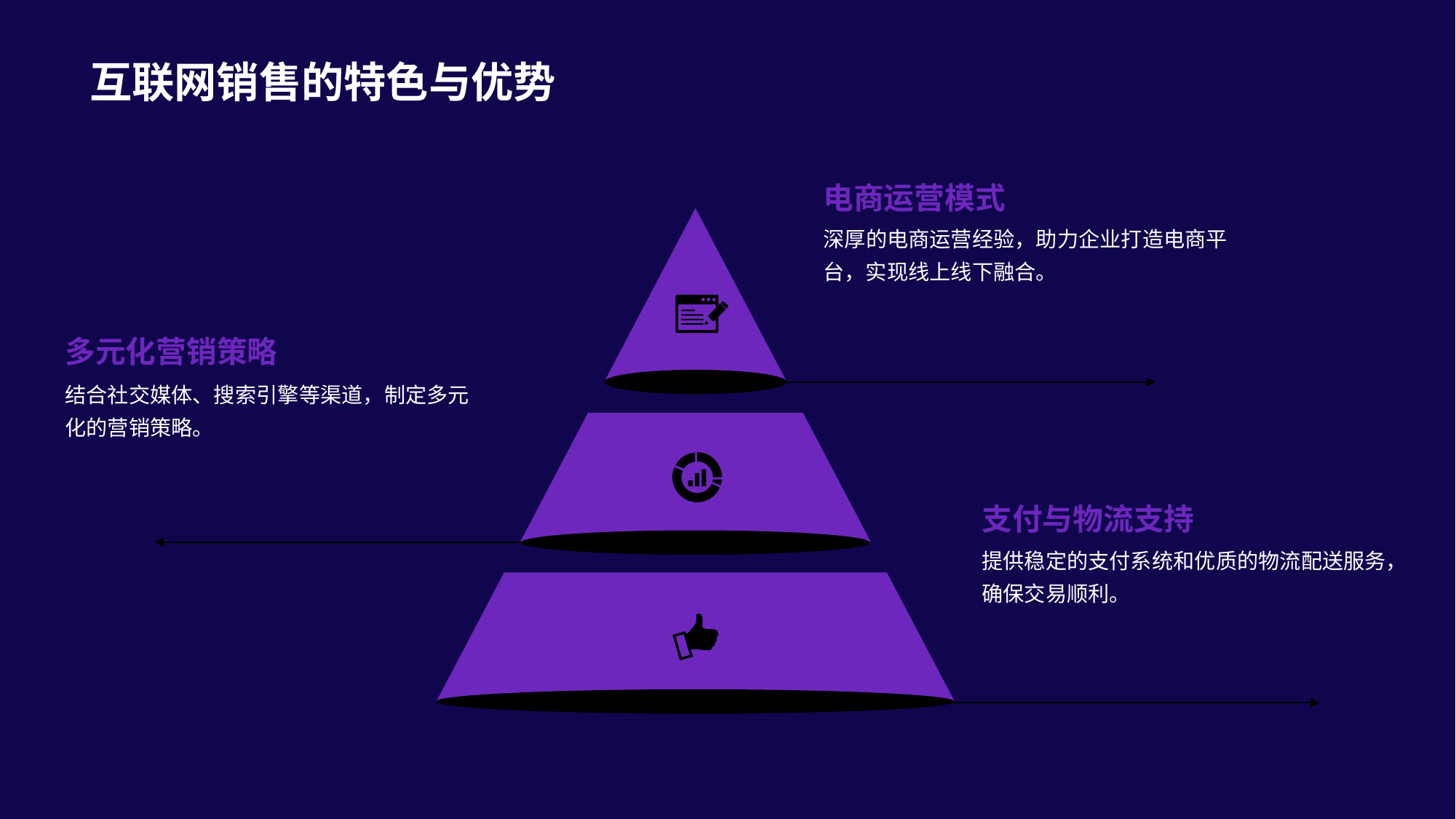

互联网销售的特色与优势
电商运营模式
深厚的电商运营经验，助力企业打造电商平台，实现线上线下融合。
多元化营销策略
结合社交媒体、搜索引擎等渠道，制定多元化的营销策略。
支付与物流支持
提供稳定的支付系统和优质的物流配送服务，确保交易顺利。